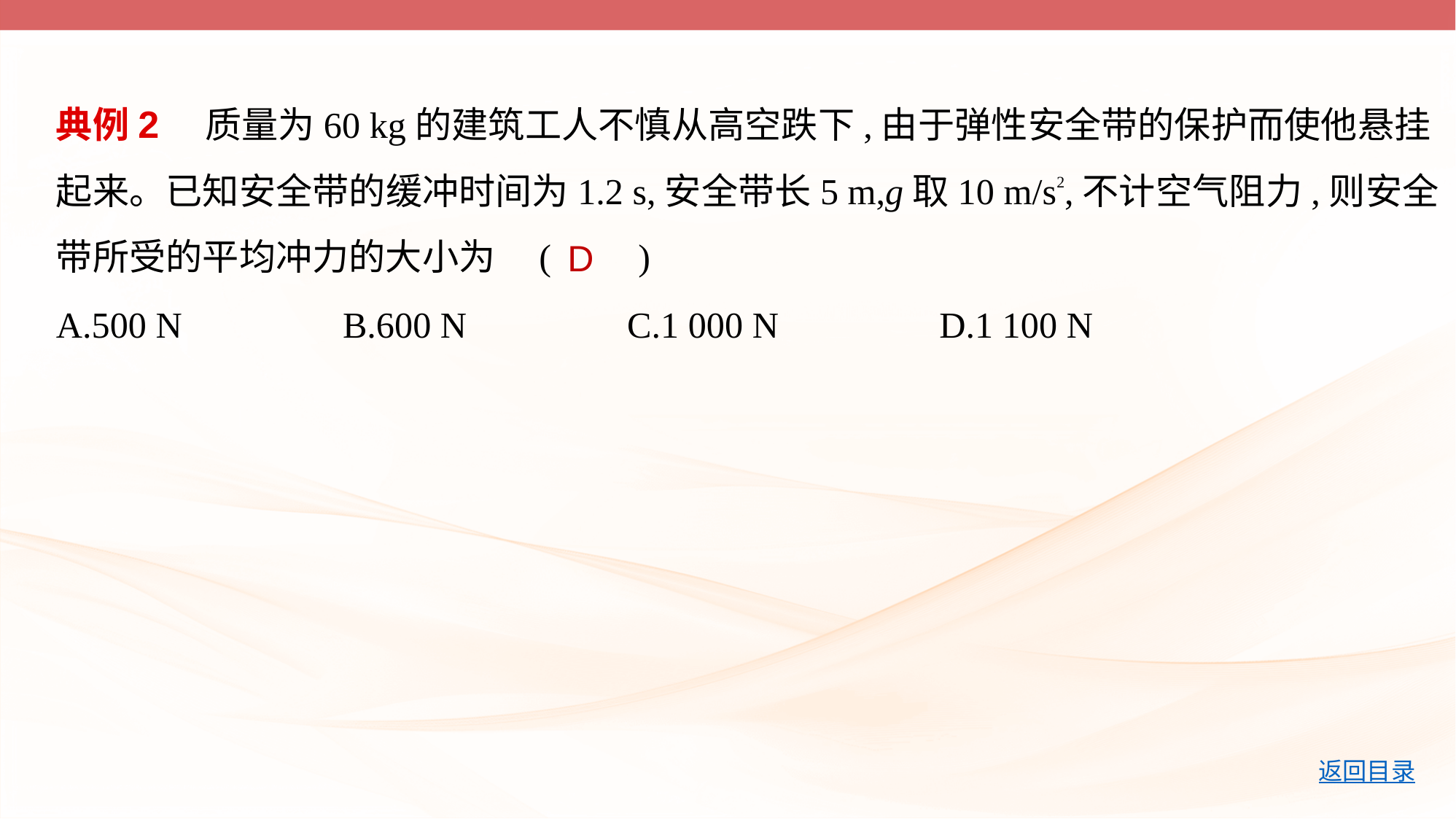

典例2　质量为60 kg的建筑工人不慎从高空跌下,由于弹性安全带的保护而使他悬挂
起来。已知安全带的缓冲时间为1.2 s,安全带长5 m,g取10 m/s2,不计空气阻力,则安全
带所受的平均冲力的大小为 (　    )
A.500 N　　　    B.600 N　　　    C.1 000 N　　　    D.1 100 N
D